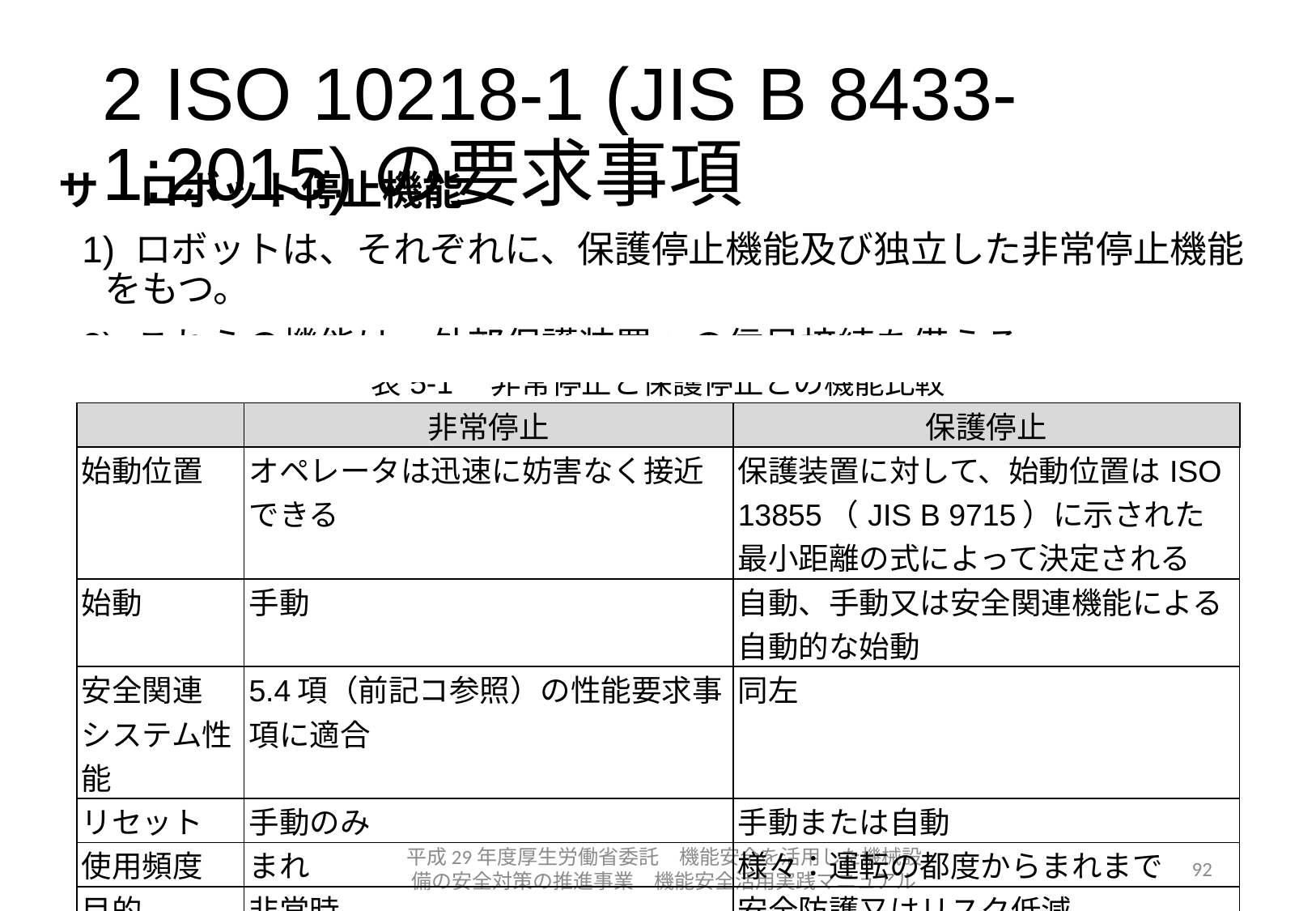

# 2 ISO 10218-1 (JIS B 8433-1:2015)の要求事項
サ　ロボット停止機能
1) ロボットは、それぞれに、保護停止機能及び独立した非常停止機能をもつ。
2) これらの機能は、外部保護装置への信号接続を備える。
| 表5-1　非常停止と保護停止との機能比較 |  |  |
| --- | --- | --- |
|  | 非常停止 | 保護停止 |
| 始動位置 | オペレータは迅速に妨害なく接近できる | 保護装置に対して、始動位置はISO 13855（JIS B 9715）に示された最小距離の式によって決定される |
| 始動 | 手動 | 自動、手動又は安全関連機能による自動的な始動 |
| 安全関連 システム性能 | 5.4項（前記コ参照）の性能要求事項に適合 | 同左 |
| リセット | 手動のみ | 手動または自動 |
| 使用頻度 | まれ | 様々：運転の都度からまれまで |
| 目的 | 非常時 | 安全防護又はリスク低減 |
| 効果 | 全てのハザードへのエネルギー源を除去 | 安全防護されたハザードを安全に制御 |
平成29年度厚生労働省委託　機能安全を活用した機械設備の安全対策の推進事業　機能安全活用実践マニュアル
92